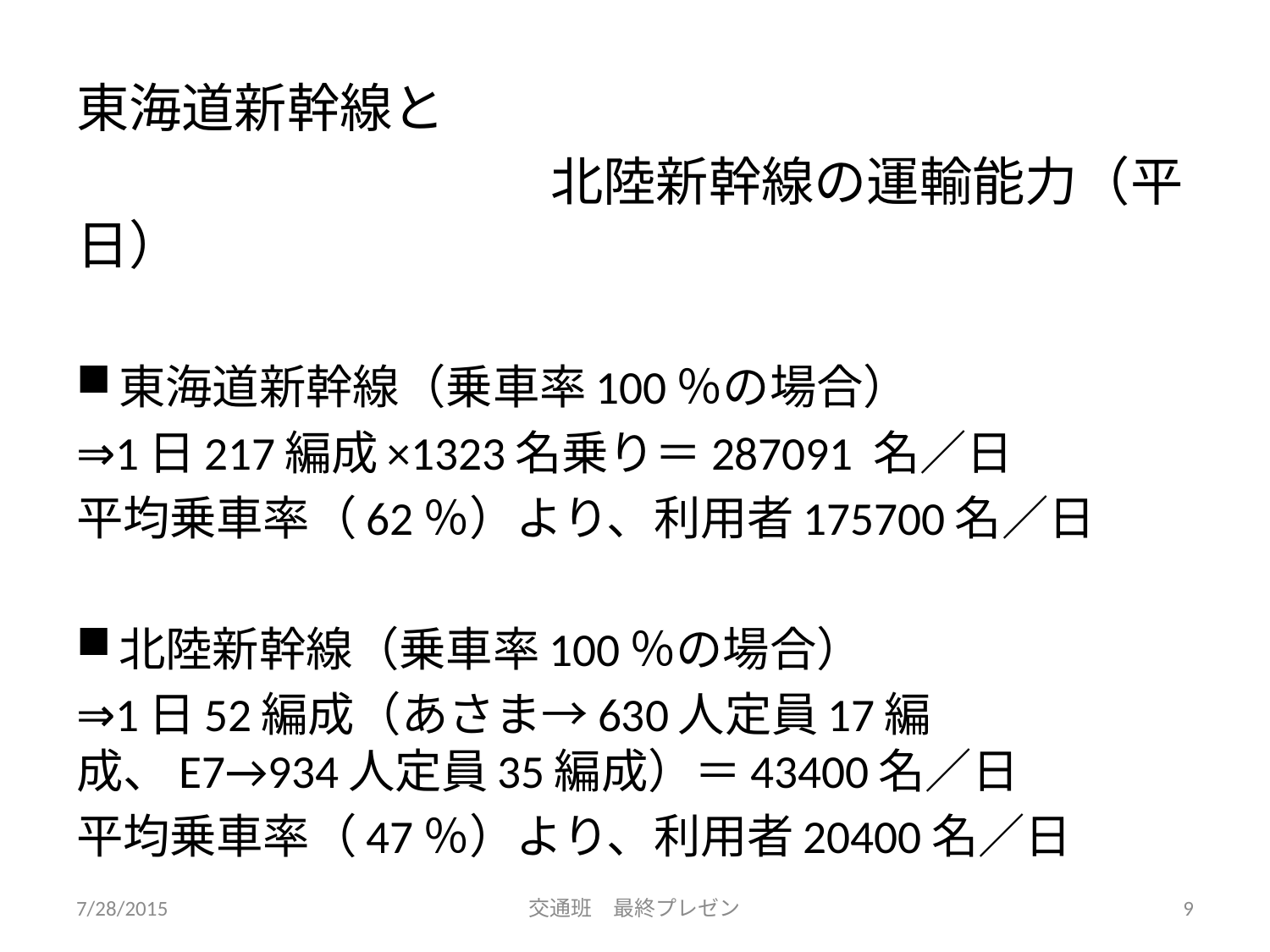

東海道新幹線と
　　　　　　　　　北陸新幹線の運輸能力（平日）

東海道新幹線（乗車率100％の場合）
⇒1日217編成×1323名乗り＝287091 名／日
平均乗車率（62％）より、利用者175700名／日

北陸新幹線（乗車率100％の場合）
⇒1日52編成（あさま→630人定員17編成、E7→934人定員35編成）＝43400名／日
平均乗車率（47％）より、利用者20400名／日

7/28/2015
交通班　最終プレゼン
9